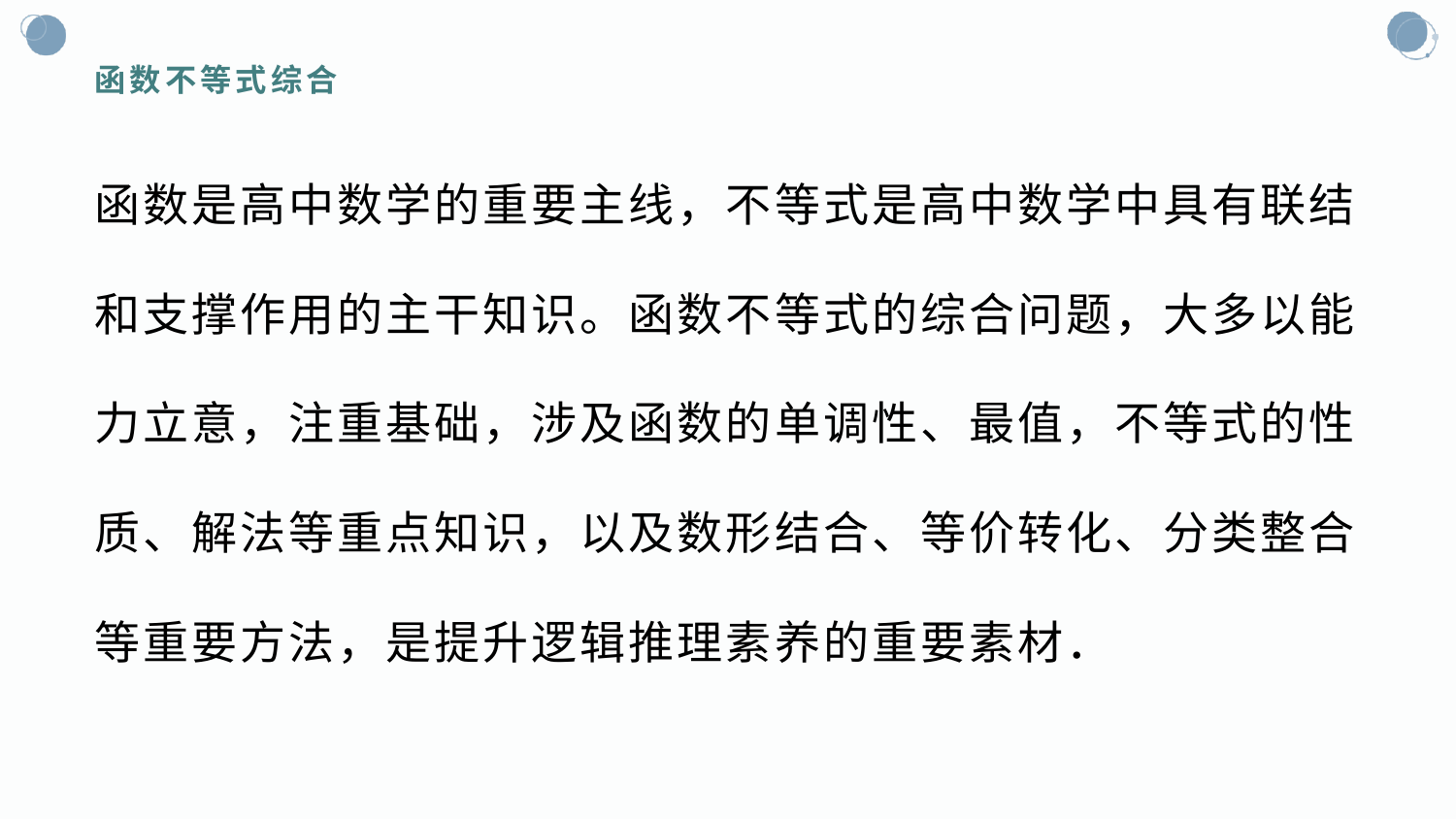

# 函数不等式综合
函数是高中数学的重要主线，不等式是高中数学中具有联结和支撑作用的主干知识。函数不等式的综合问题，大多以能力立意，注重基础，涉及函数的单调性、最值，不等式的性质、解法等重点知识，以及数形结合、等价转化、分类整合等重要方法，是提升逻辑推理素养的重要素材．